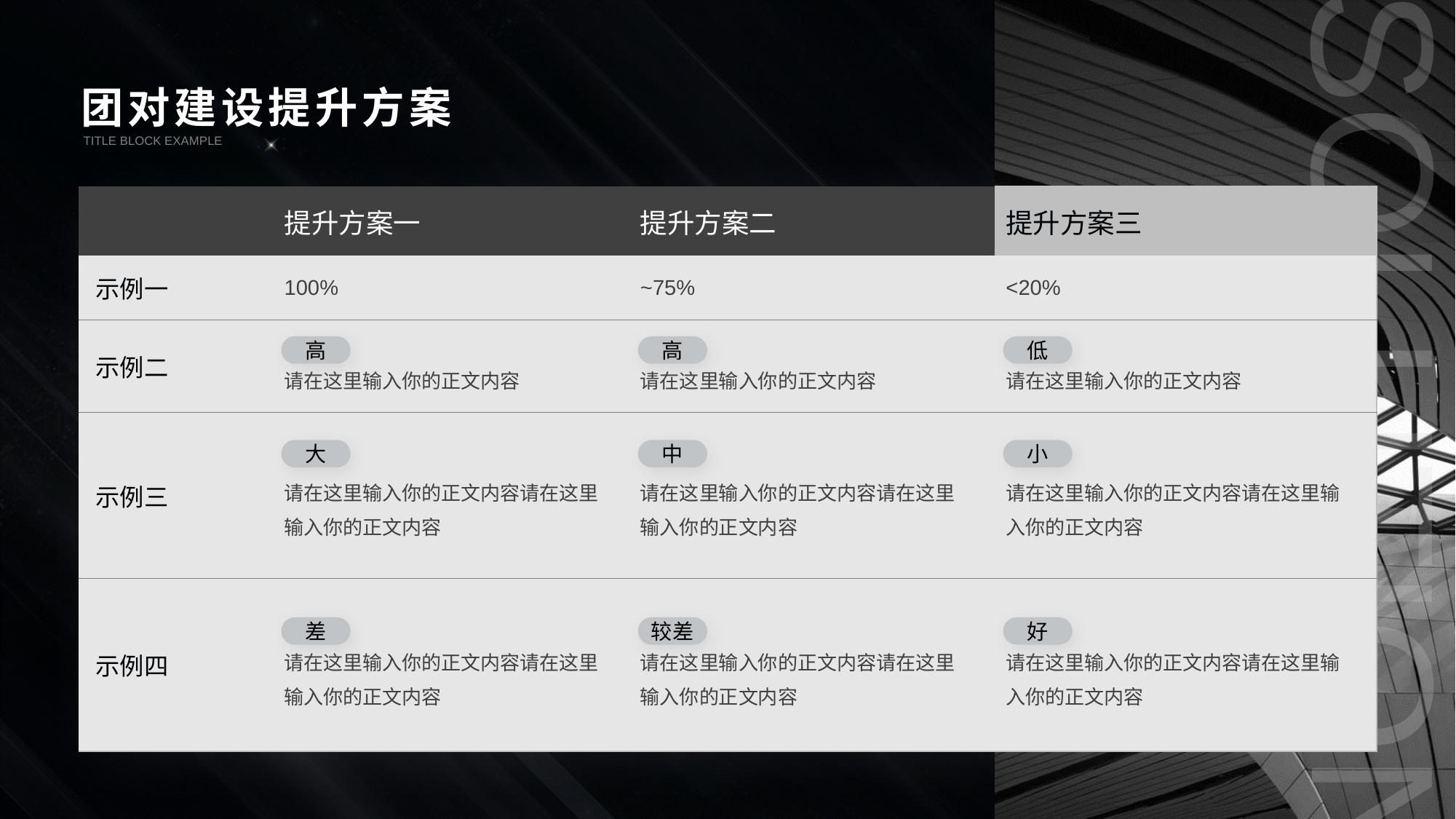

SOLUTION
团对建设提升方案
TITLE BLOCK EXAMPLE
|  | 提升方案一 | 提升方案二 | 提升方案三 |
| --- | --- | --- | --- |
| 示例一 | 100% | ~75% | <20% |
| 示例二 | 请在这里输入你的正文内容 | 请在这里输入你的正文内容 | 请在这里输入你的正文内容 |
| 示例三 | 请在这里输入你的正文内容请在这里输入你的正文内容 | 请在这里输入你的正文内容请在这里输入你的正文内容 | 请在这里输入你的正文内容请在这里输入你的正文内容 |
| 示例四 | 请在这里输入你的正文内容请在这里输入你的正文内容 | 请在这里输入你的正文内容请在这里输入你的正文内容 | 请在这里输入你的正文内容请在这里输入你的正文内容 |
高
高
低
大
中
小
差
较差
好